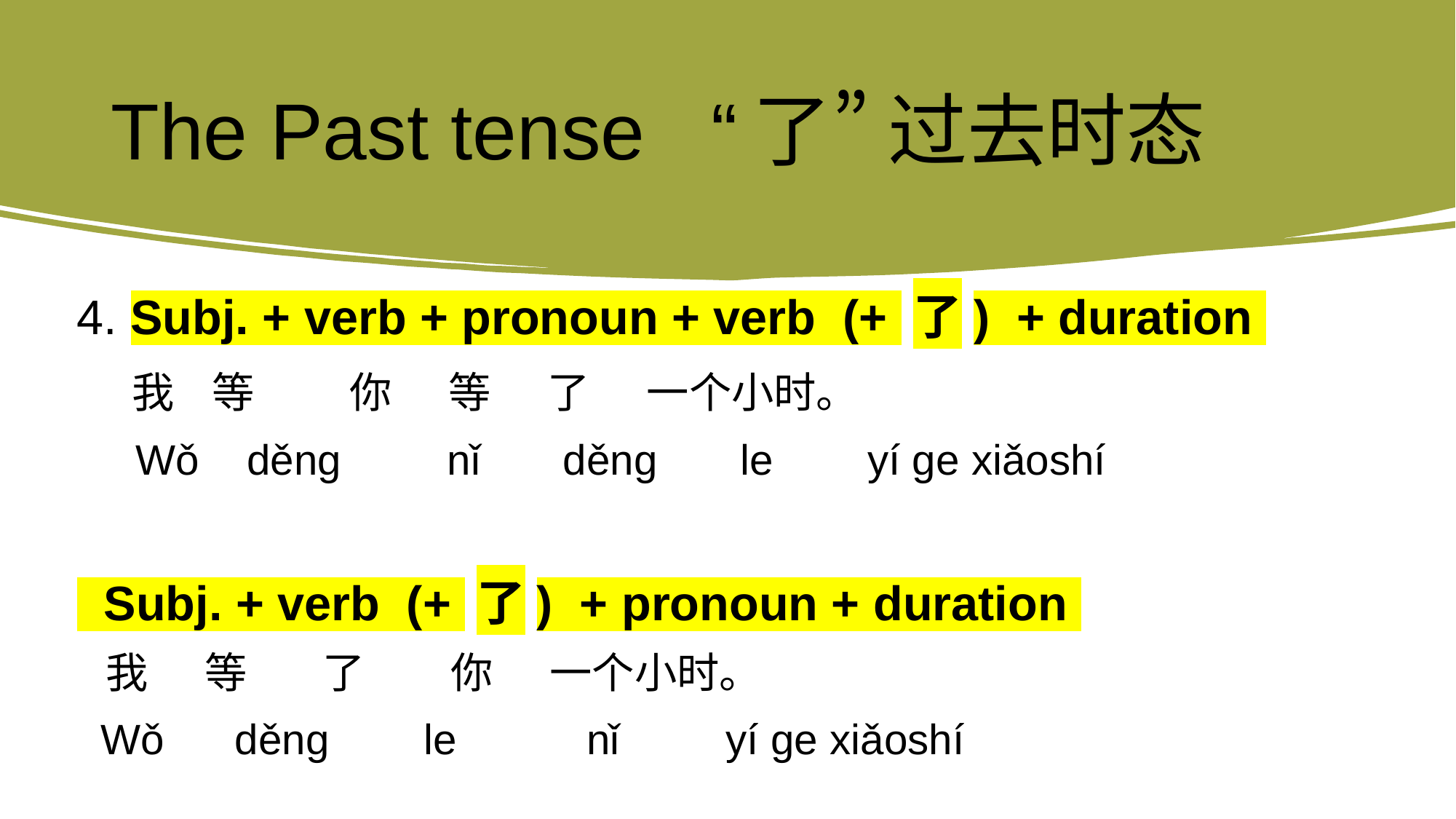

# The Past tense   “了” 过去时态
4. Subj. + verb + pronoun + verb  (+ 了)  + duration
    我    等          你      等      了      一个小时。
     Wǒ    děng         nǐ       děng       le        yí ge xiǎoshí

  Subj. + verb  (+ 了)  + pronoun + duration
  我      等        了         你      一个小时。
  Wǒ      děng        le           nǐ         yí ge xiǎoshí